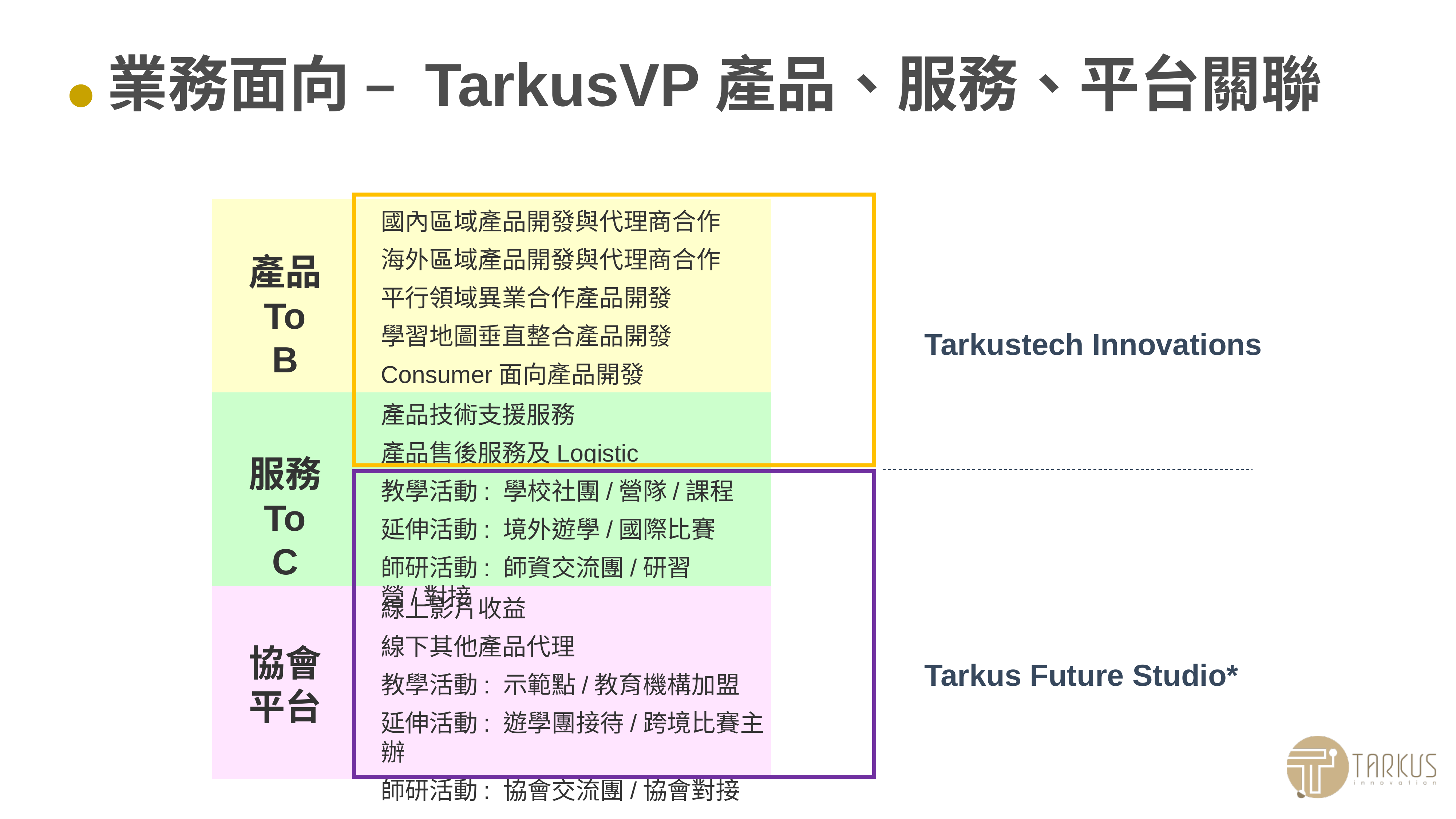

# 業務面向 – TarkusVP產品、服務、平台關聯

國內區域產品開發與代理商合作
海外區域產品開發與代理商合作
平行領域異業合作產品開發
學習地圖垂直整合產品開發
Consumer面向產品開發
產品
To B
Tarkustech Innovations

產品技術支援服務
產品售後服務及Logistic
教學活動: 學校社團/營隊/課程
延伸活動: 境外遊學/國際比賽
師研活動: 師資交流團/研習營/對接
服務
To C

線上影片收益
線下其他產品代理
教學活動: 示範點/教育機構加盟
延伸活動: 遊學團接待/跨境比賽主辦
師研活動: 協會交流團/協會對接
協會平台
Tarkus Future Studio*